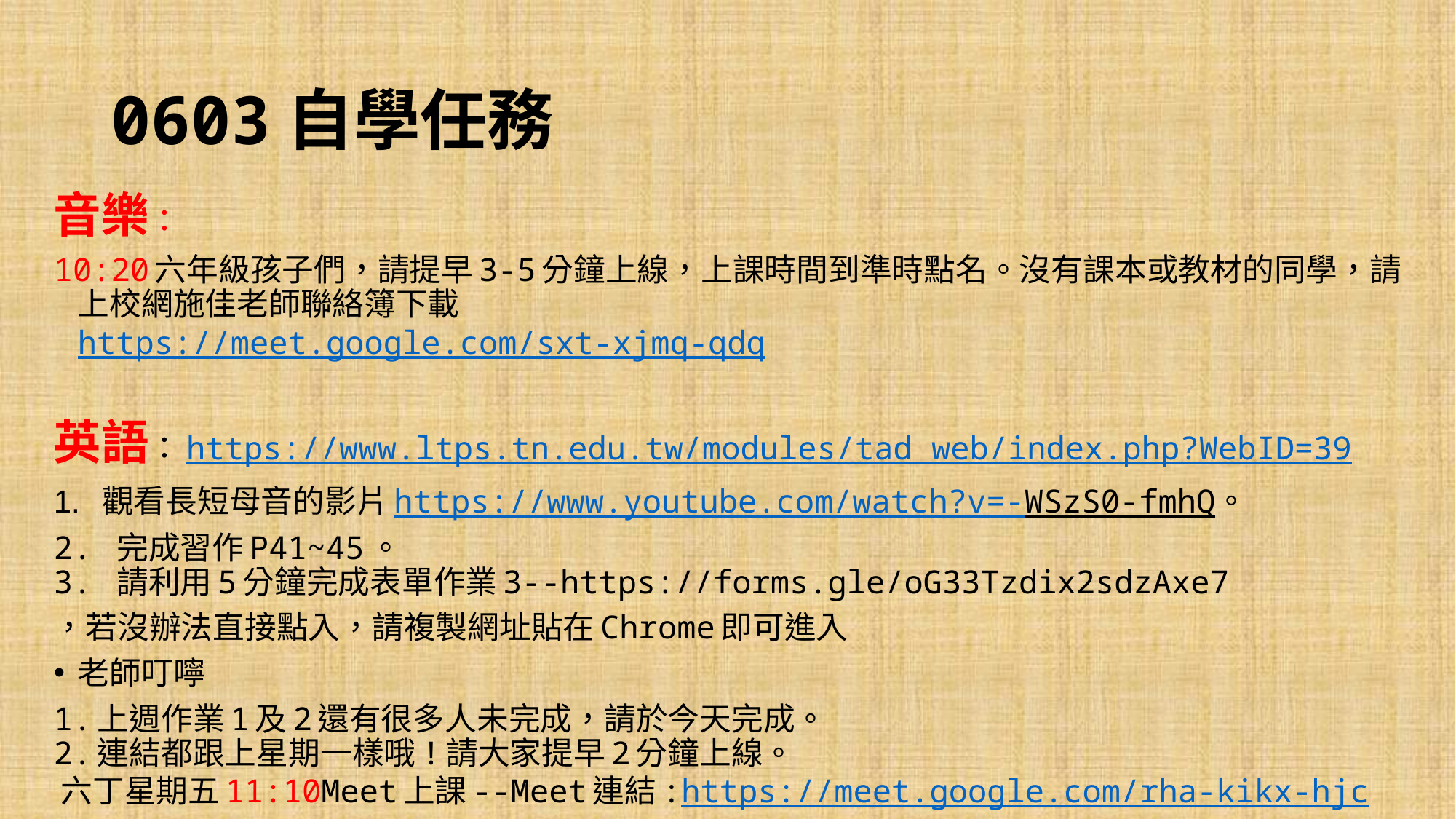

# 0603自學任務
音樂：
10:20六年級孩子們，請提早3-5分鐘上線，上課時間到準時點名。沒有課本或教材的同學，請上校網施佳老師聯絡簿下載
https://meet.google.com/sxt-xjmq-qdq

英語：https://www.ltps.tn.edu.tw/modules/tad_web/index.php?WebID=39
觀看長短母音的影片https://www.youtube.com/watch?v=-WSzS0-fmhQ。
2. 完成習作P41~45。
3. 請利用5分鐘完成表單作業3--https://forms.gle/oG33Tzdix2sdzAxe7
，若沒辦法直接點入，請複製網址貼在Chrome即可進入
老師叮嚀
1.上週作業1及2還有很多人未完成，請於今天完成。
2.連結都跟上星期一樣哦!請大家提早2分鐘上線。
 六丁星期五11:10Meet上課--Meet連結:https://meet.google.com/rha-kikx-hjc